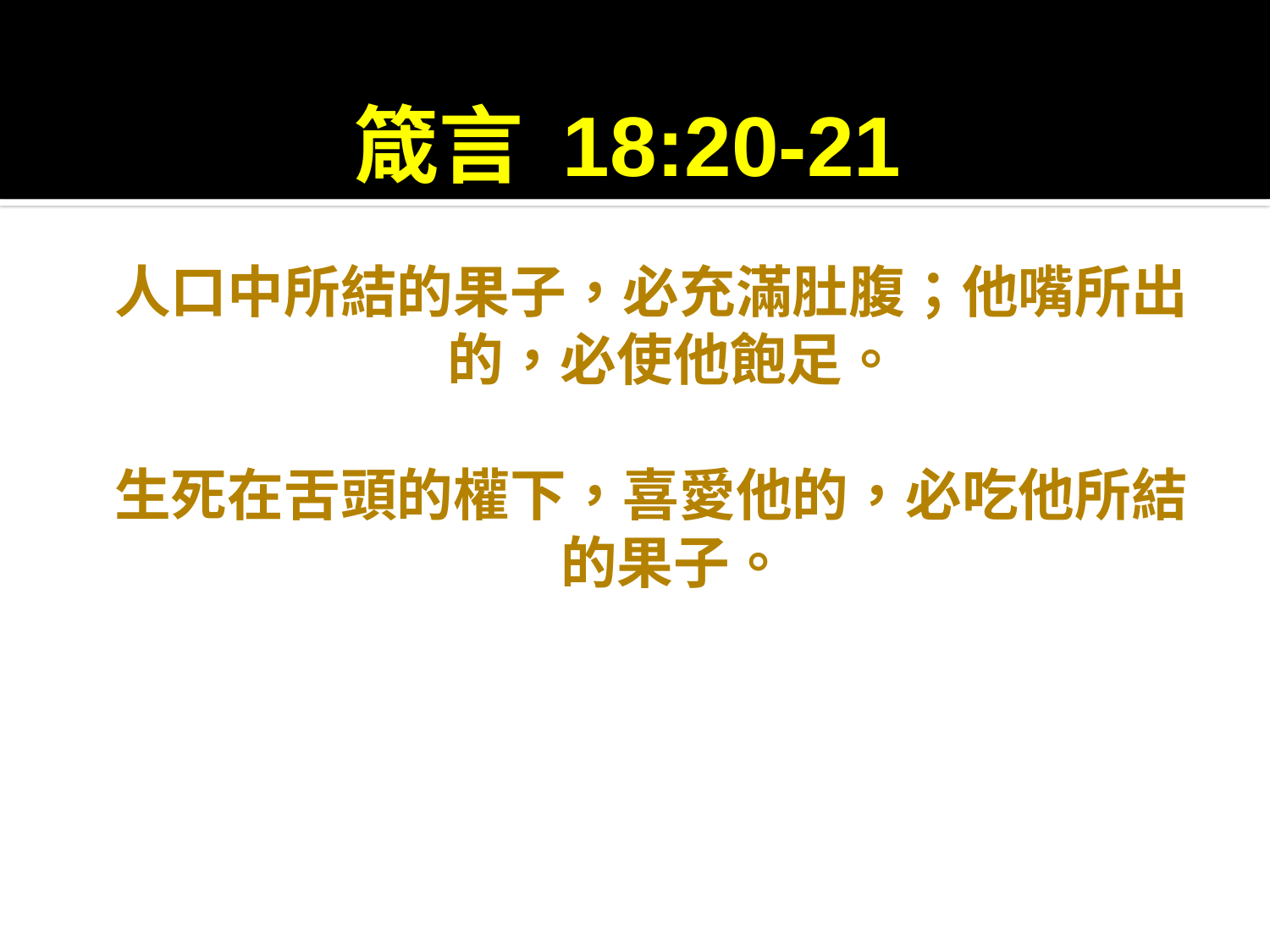

# 箴言 18:20-21
人口中所結的果子，必充滿肚腹；他嘴所出的，必使他飽足。

生死在舌頭的權下，喜愛他的，必吃他所結的果子。